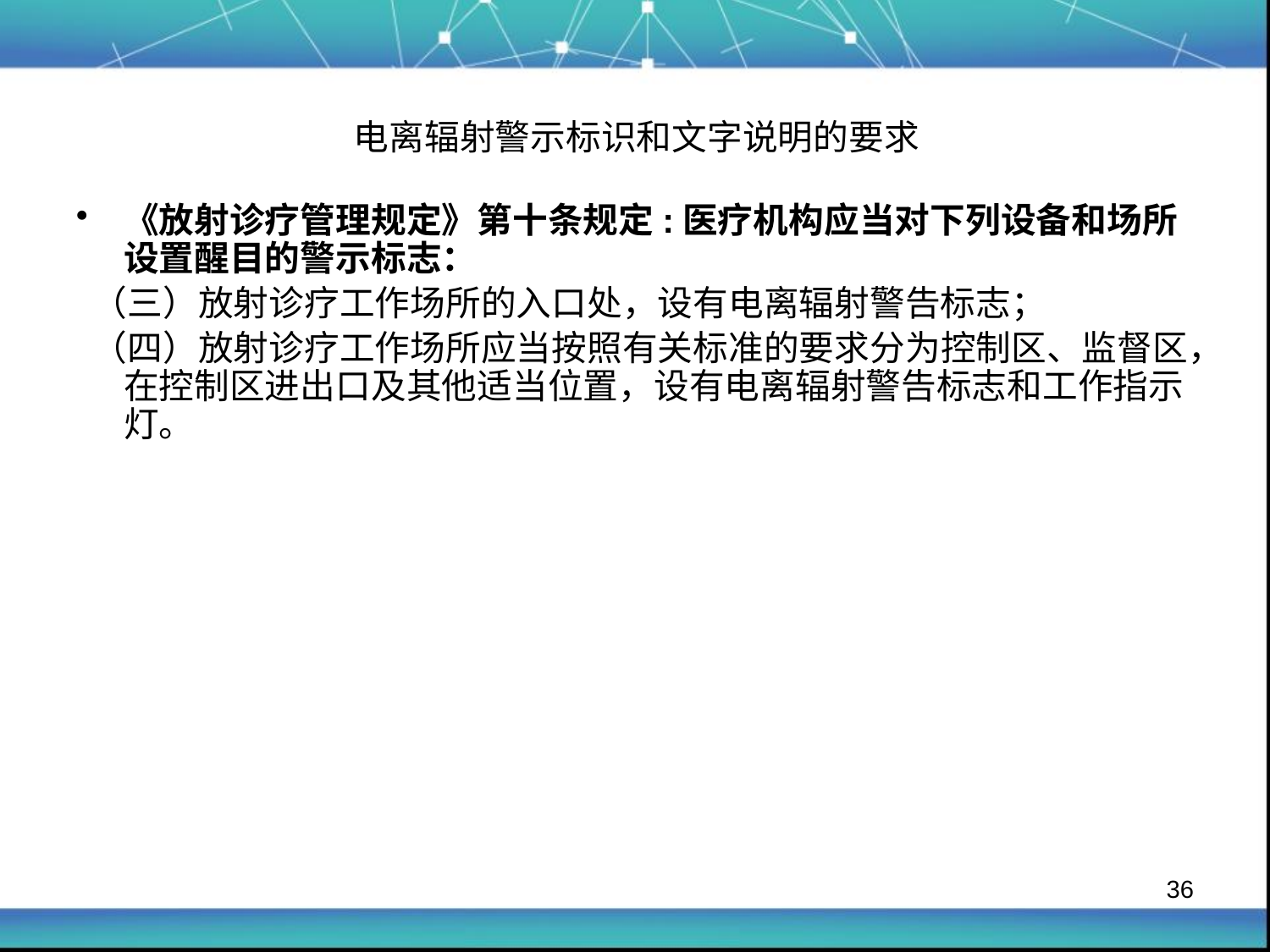

# 电离辐射警示标识和文字说明的要求
《放射诊疗管理规定》第十条规定:医疗机构应当对下列设备和场所设置醒目的警示标志：
 （三）放射诊疗工作场所的入口处，设有电离辐射警告标志；
 （四）放射诊疗工作场所应当按照有关标准的要求分为控制区、监督区，在控制区进出口及其他适当位置，设有电离辐射警告标志和工作指示灯。
36